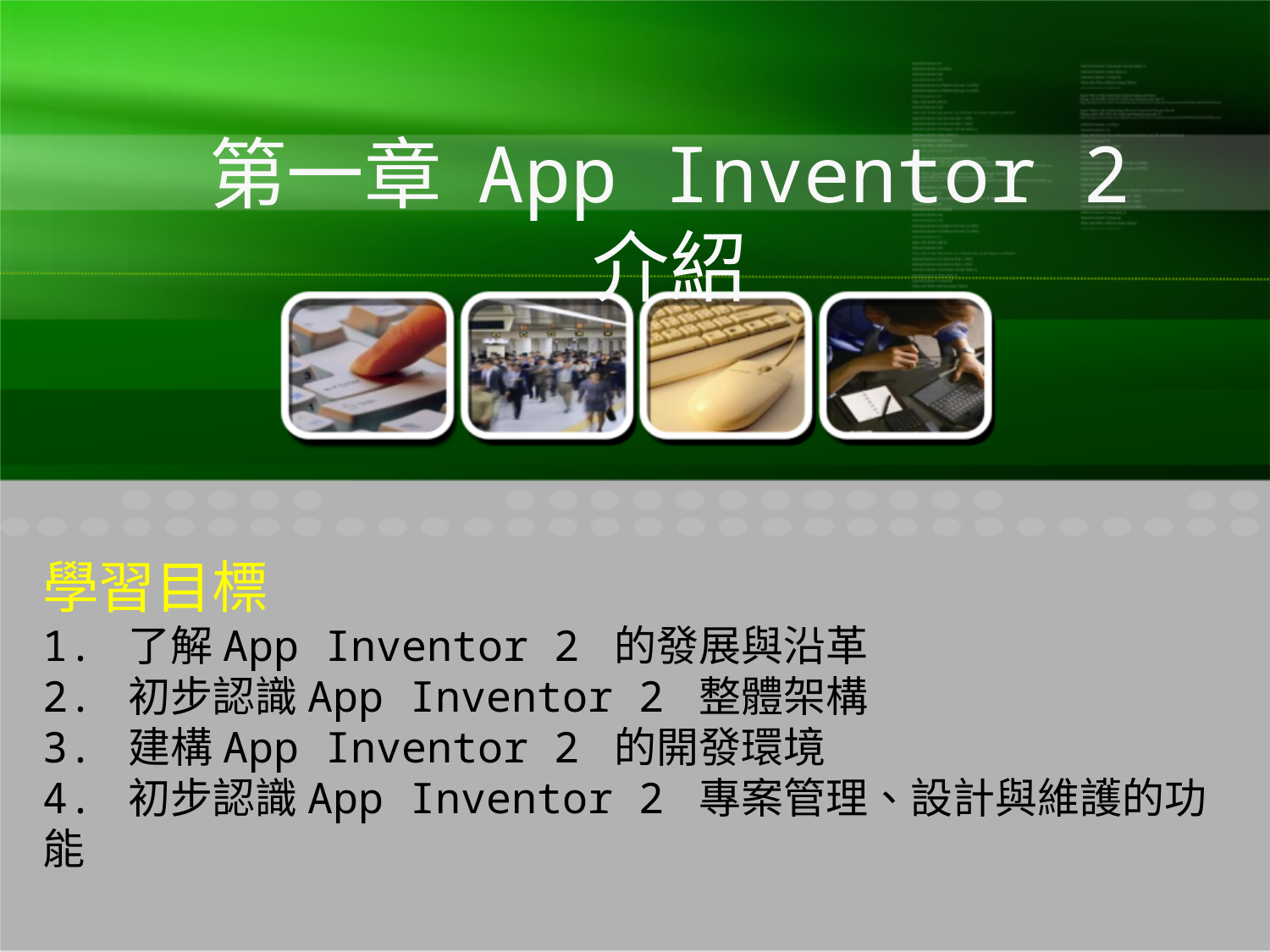

第一章 App Inventor 2 介紹
學習目標
1. 了解App Inventor 2 的發展與沿革
2. 初步認識App Inventor 2 整體架構
3. 建構App Inventor 2 的開發環境
4. 初步認識App Inventor 2 專案管理、設計與維護的功能